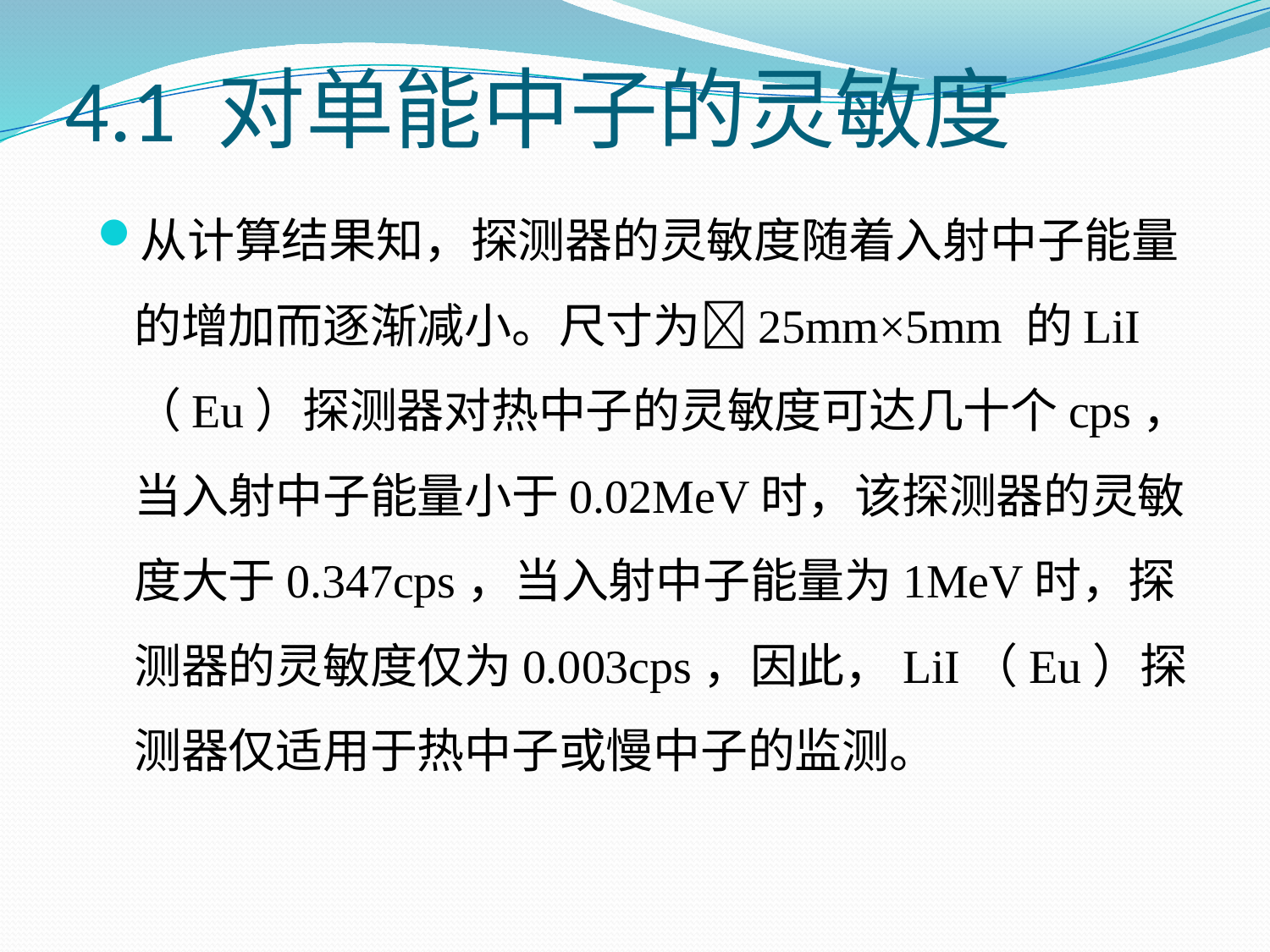

4.1 对单能中子的灵敏度
从计算结果知，探测器的灵敏度随着入射中子能量的增加而逐渐减小。尺寸为Φ25mm×5mm 的LiI（Eu）探测器对热中子的灵敏度可达几十个cps，当入射中子能量小于0.02MeV时，该探测器的灵敏度大于0.347cps，当入射中子能量为1MeV时，探测器的灵敏度仅为0.003cps，因此，LiI（Eu）探测器仅适用于热中子或慢中子的监测。